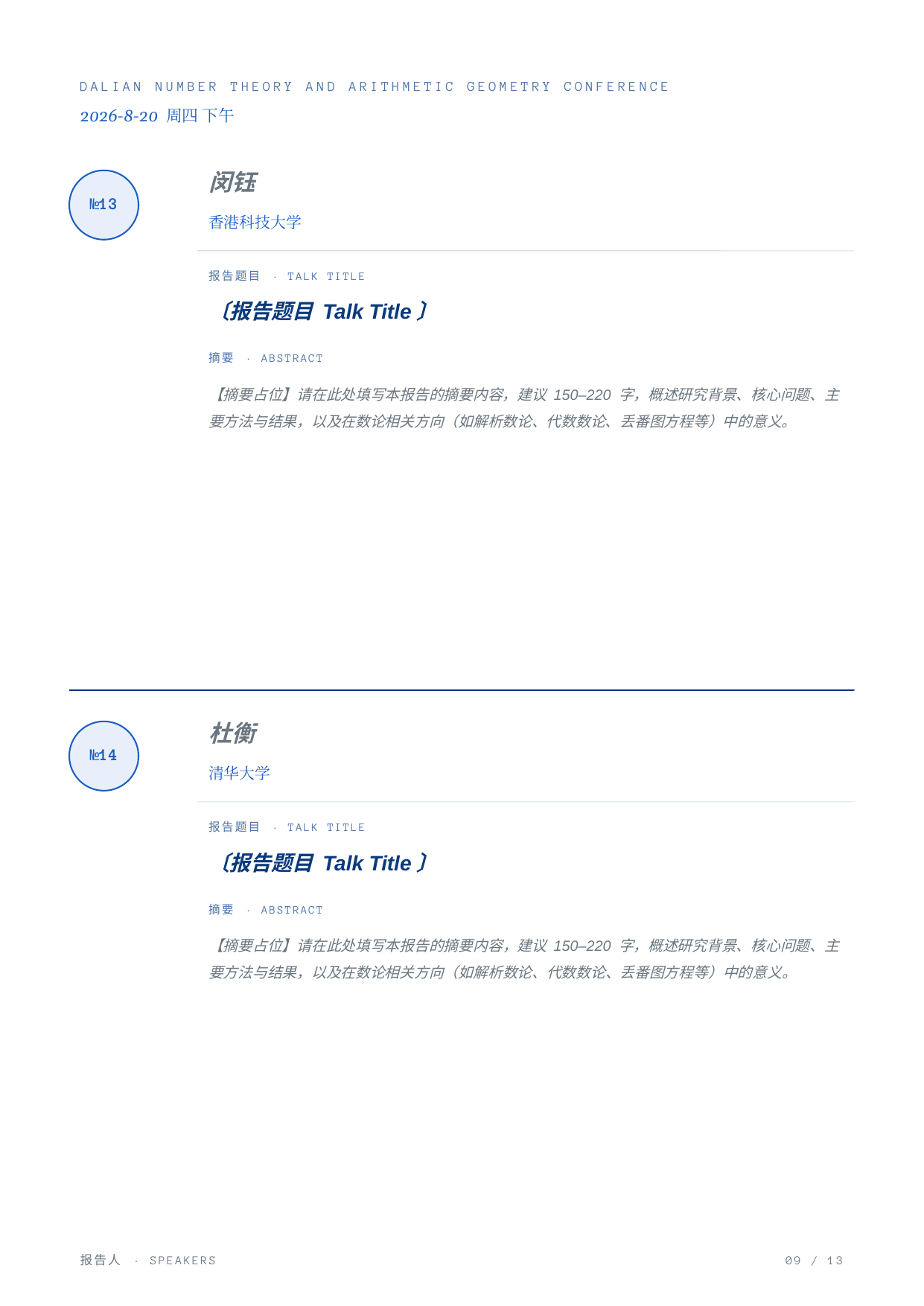

DALIAN NUMBER THEORY AND ARITHMETIC GEOMETRY CONFERENCE
2026-8-20 周四 下午
闵钰

№13
香港科技大学

报告题目 · TALK TITLE
〔报告题目 Talk Title〕
摘要 · ABSTRACT
【摘要占位】请在此处填写本报告的摘要内容，建议 150–220 字，概述研究背景、核心问题、主要方法与结果，以及在数论相关方向（如解析数论、代数数论、丢番图方程等）中的意义。

杜衡

№14
清华大学

报告题目 · TALK TITLE
〔报告题目 Talk Title〕
摘要 · ABSTRACT
【摘要占位】请在此处填写本报告的摘要内容，建议 150–220 字，概述研究背景、核心问题、主要方法与结果，以及在数论相关方向（如解析数论、代数数论、丢番图方程等）中的意义。
报告人 · SPEAKERS
09 / 13